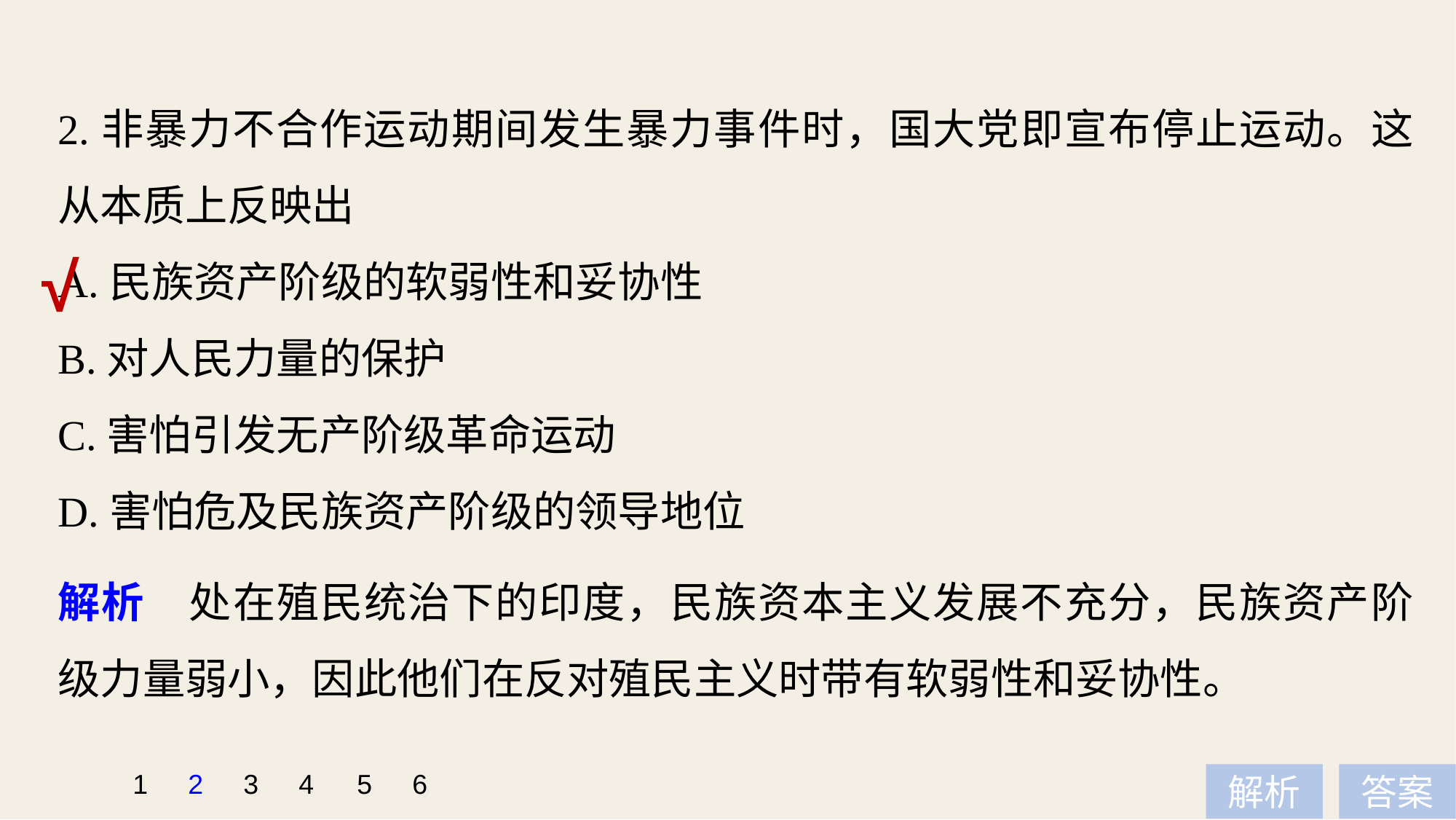

2.非暴力不合作运动期间发生暴力事件时，国大党即宣布停止运动。这从本质上反映出
A.民族资产阶级的软弱性和妥协性
B.对人民力量的保护
C.害怕引发无产阶级革命运动
D.害怕危及民族资产阶级的领导地位
√
解析　处在殖民统治下的印度，民族资本主义发展不充分，民族资产阶级力量弱小，因此他们在反对殖民主义时带有软弱性和妥协性。
1
2
3
4
5
6
解析
答案